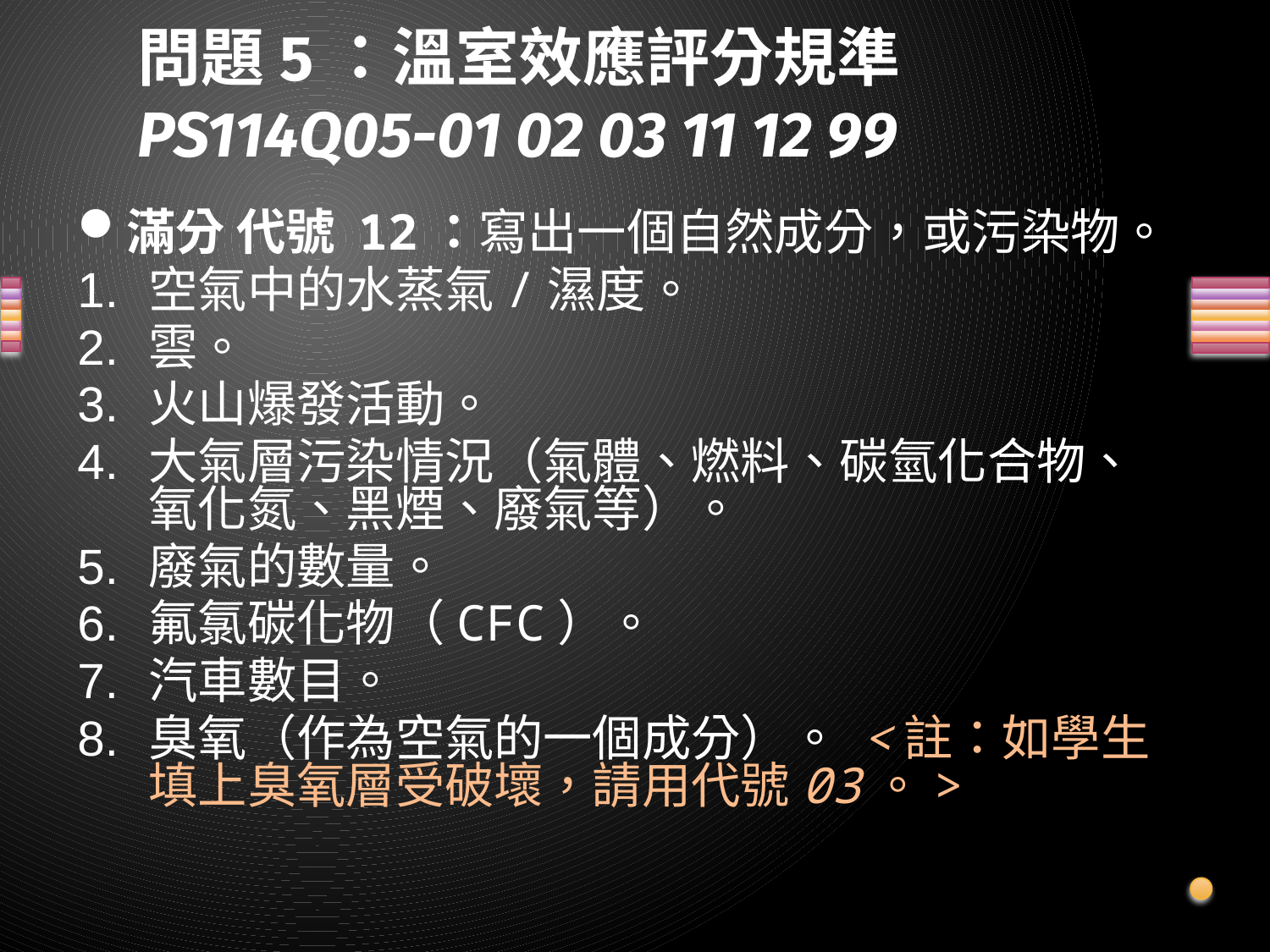

# 問題5：溫室效應評分規準 PS114Q05-01 02 03 11 12 99
滿分 代號 12：寫出一個自然成分，或污染物。
空氣中的水蒸氣/濕度。
雲。
火山爆發活動。
大氣層污染情況（氣體、燃料、碳氫化合物、氧化氮、黑煙、廢氣等）。
廢氣的數量。
氟氯碳化物（CFC）。
汽車數目。
臭氧（作為空氣的一個成分）。 <註：如學生填上臭氧層受破壞，請用代號03。>